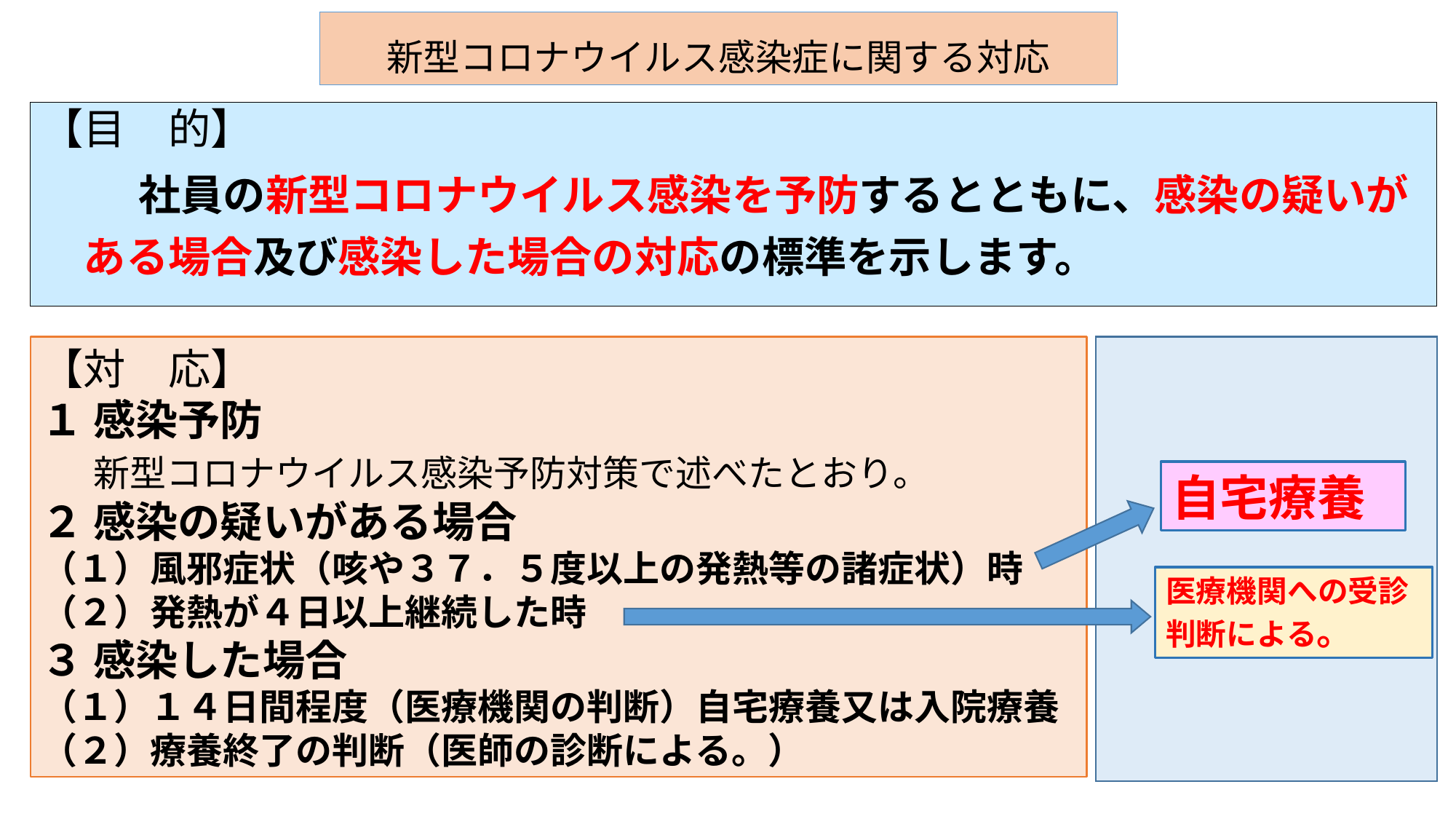

# 新型コロナウイルス感染症に関する対応
【目　的】
　　社員の新型コロナウイルス感染を予防するとともに、感染の疑いが
　ある場合及び感染した場合の対応の標準を示します。
【対　応】
１ 感染予防
　 新型コロナウイルス感染予防対策で述べたとおり。
２ 感染の疑いがある場合
（１）風邪症状（咳や３７．５度以上の発熱等の諸症状）時
（２）発熱が４日以上継続した時
３ 感染した場合
（１）１４日間程度（医療機関の判断）自宅療養又は入院療養
（２）療養終了の判断（医師の診断による。）

自宅療養

医療機関への受診判断による。